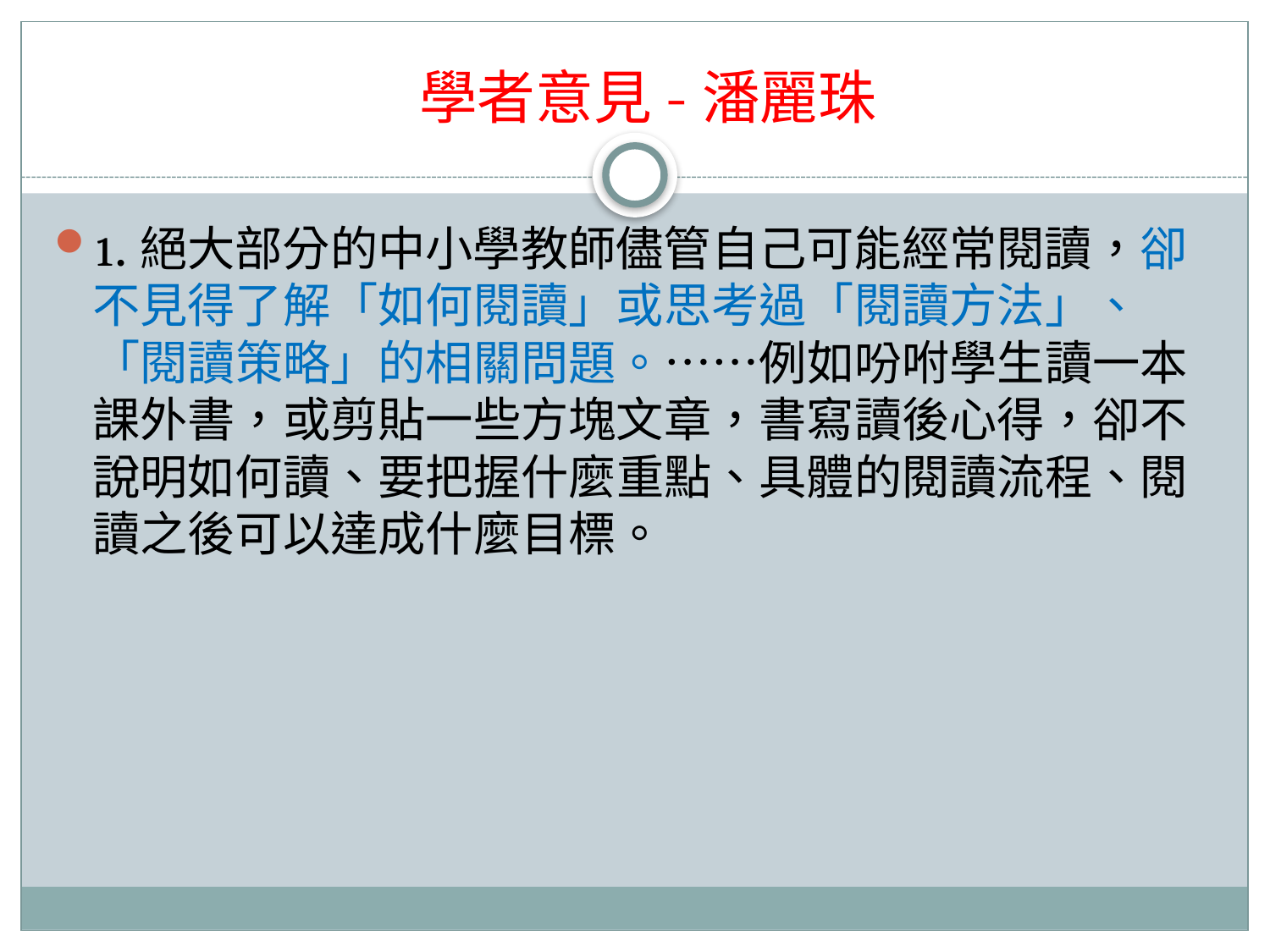

# 學者意見-潘麗珠
1.絕大部分的中小學教師儘管自己可能經常閱讀，卻不見得了解「如何閱讀」或思考過「閱讀方法」、「閱讀策略」的相關問題。……例如吩咐學生讀一本課外書，或剪貼一些方塊文章，書寫讀後心得，卻不說明如何讀、要把握什麼重點、具體的閱讀流程、閱讀之後可以達成什麼目標。